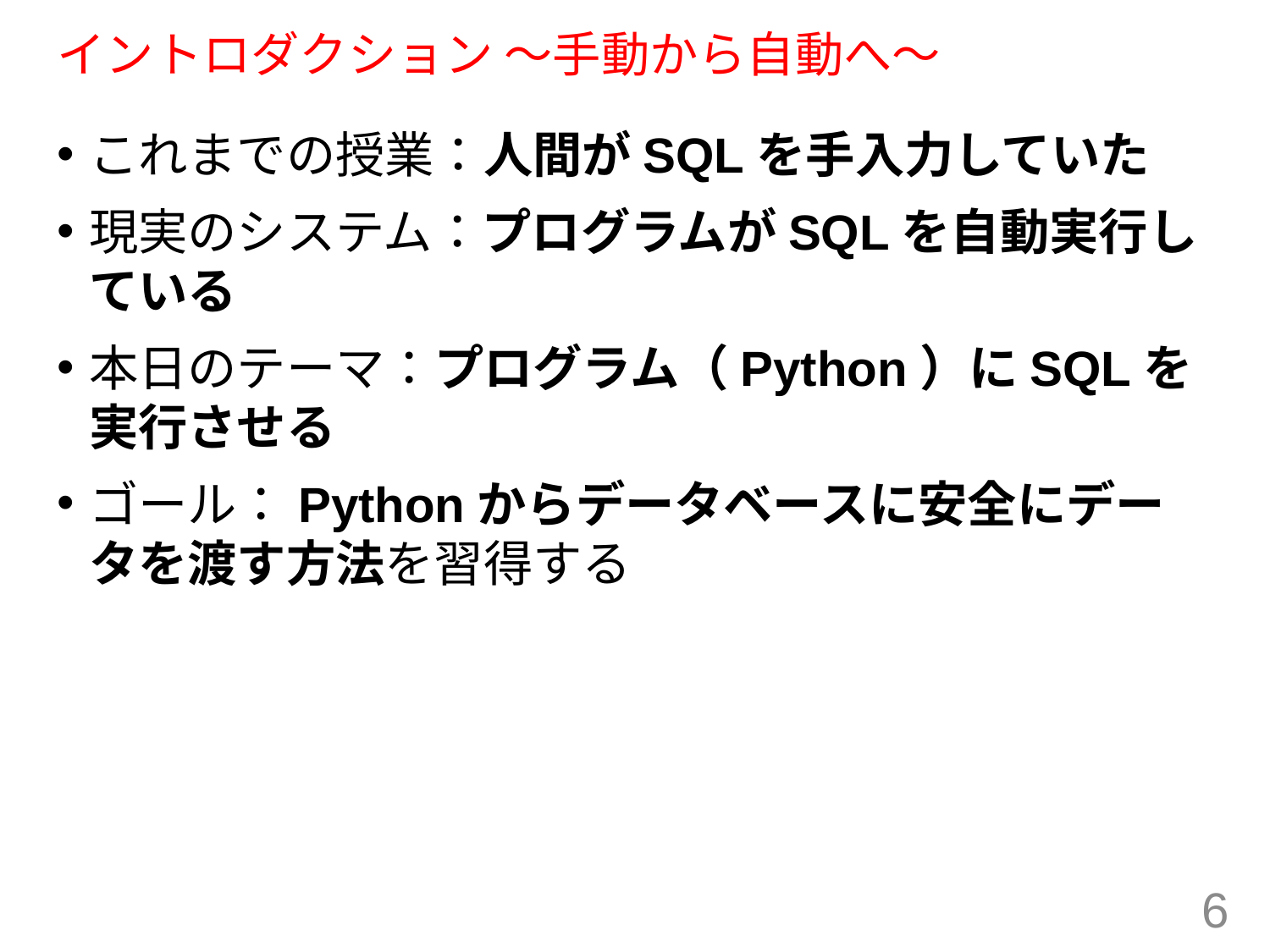

# イントロダクション ～手動から自動へ～
これまでの授業：人間がSQLを手入力していた
現実のシステム：プログラムがSQLを自動実行している
本日のテーマ：プログラム（Python）にSQLを実行させる
ゴール：Pythonからデータベースに安全にデータを渡す方法を習得する
6